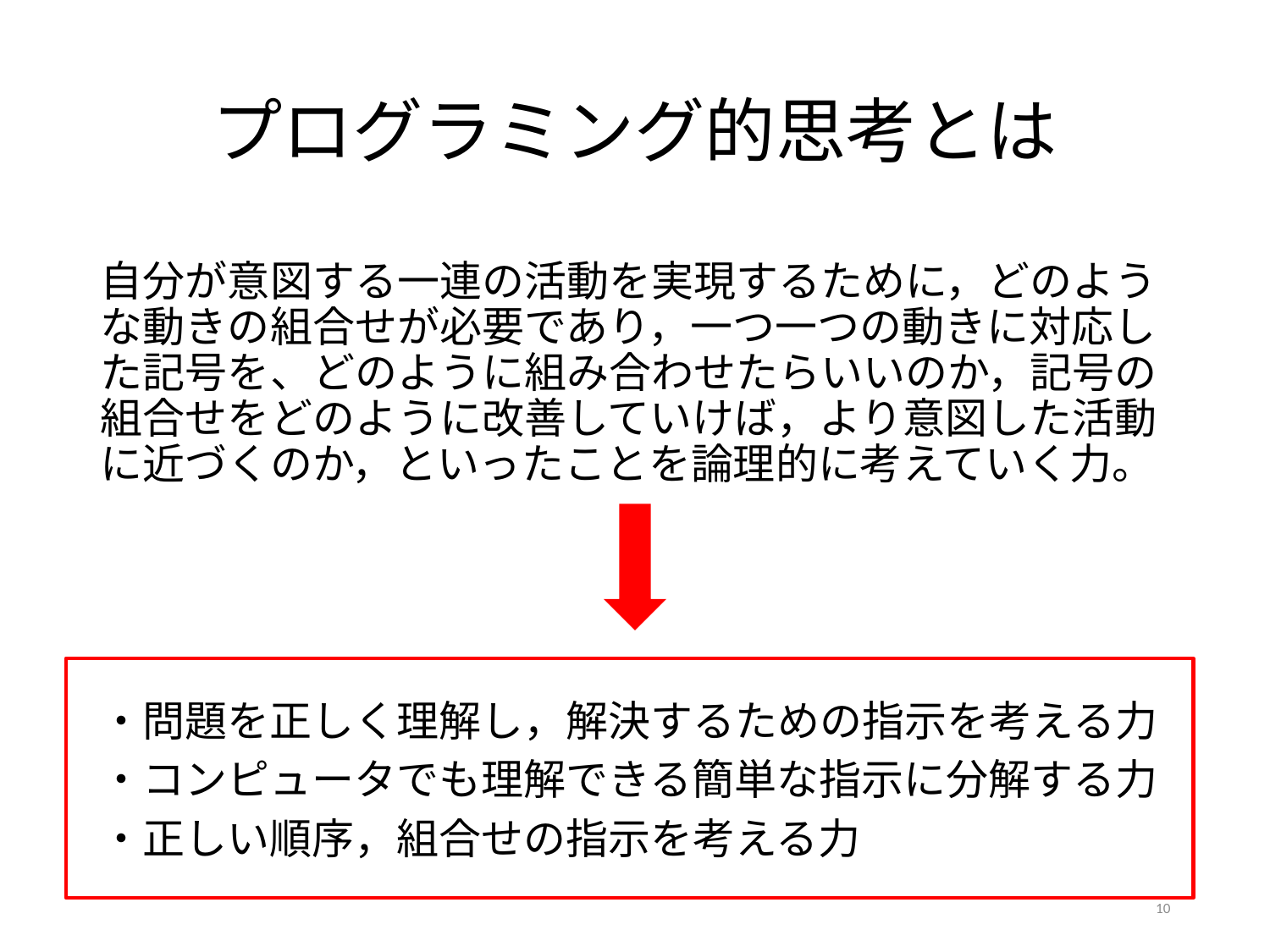

# プログラミング的思考とは
自分が意図する一連の活動を実現するために，どのような動きの組合せが必要であり，一つ一つの動きに対応した記号を、どのように組み合わせたらいいのか，記号の組合せをどのように改善していけば，より意図した活動に近づくのか，といったことを論理的に考えていく力。

・問題を正しく理解し，解決するための指示を考える力
・コンピュータでも理解できる簡単な指示に分解する力
・正しい順序，組合せの指示を考える力

10